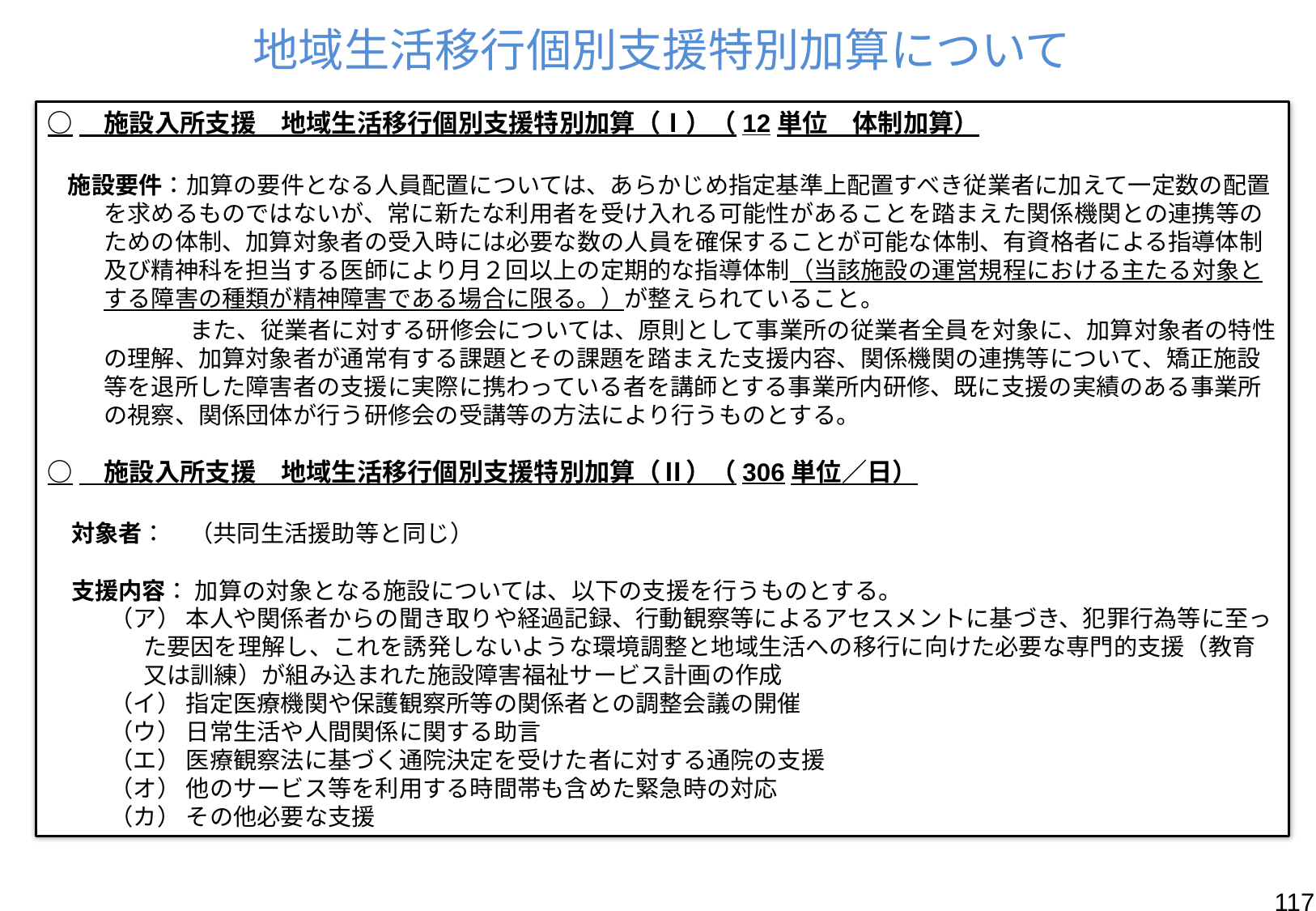

地域生活移行個別支援特別加算について
○　施設入所支援　地域生活移行個別支援特別加算（Ⅰ）（12単位　体制加算）

　施設要件：加算の要件となる人員配置については、あらかじめ指定基準上配置すべき従業者に加えて一定数の配置を求めるものではないが、常に新たな利用者を受け入れる可能性があることを踏まえた関係機関との連携等のための体制、加算対象者の受入時には必要な数の人員を確保することが可能な体制、有資格者による指導体制及び精神科を担当する医師により月２回以上の定期的な指導体制（当該施設の運営規程における主たる対象とする障害の種類が精神障害である場合に限る。）が整えられていること。
　　　　　　また、従業者に対する研修会については、原則として事業所の従業者全員を対象に、加算対象者の特性の理解、加算対象者が通常有する課題とその課題を踏まえた支援内容、関係機関の連携等について、矯正施設等を退所した障害者の支援に実際に携わっている者を講師とする事業所内研修、既に支援の実績のある事業所の視察、関係団体が行う研修会の受講等の方法により行うものとする。

○　施設入所支援　地域生活移行個別支援特別加算（Ⅱ）（306単位／日）

　対象者：　（共同生活援助等と同じ）

　支援内容： 加算の対象となる施設については、以下の支援を行うものとする。
（ア） 本人や関係者からの聞き取りや経過記録、行動観察等によるアセスメントに基づき、犯罪行為等に至った要因を理解し、これを誘発しないような環境調整と地域生活への移行に向けた必要な専門的支援（教育又は訓練）が組み込まれた施設障害福祉サービス計画の作成
（イ） 指定医療機関や保護観察所等の関係者との調整会議の開催
（ウ） 日常生活や人間関係に関する助言
（エ） 医療観察法に基づく通院決定を受けた者に対する通院の支援
（オ） 他のサービス等を利用する時間帯も含めた緊急時の対応
（カ） その他必要な支援
117